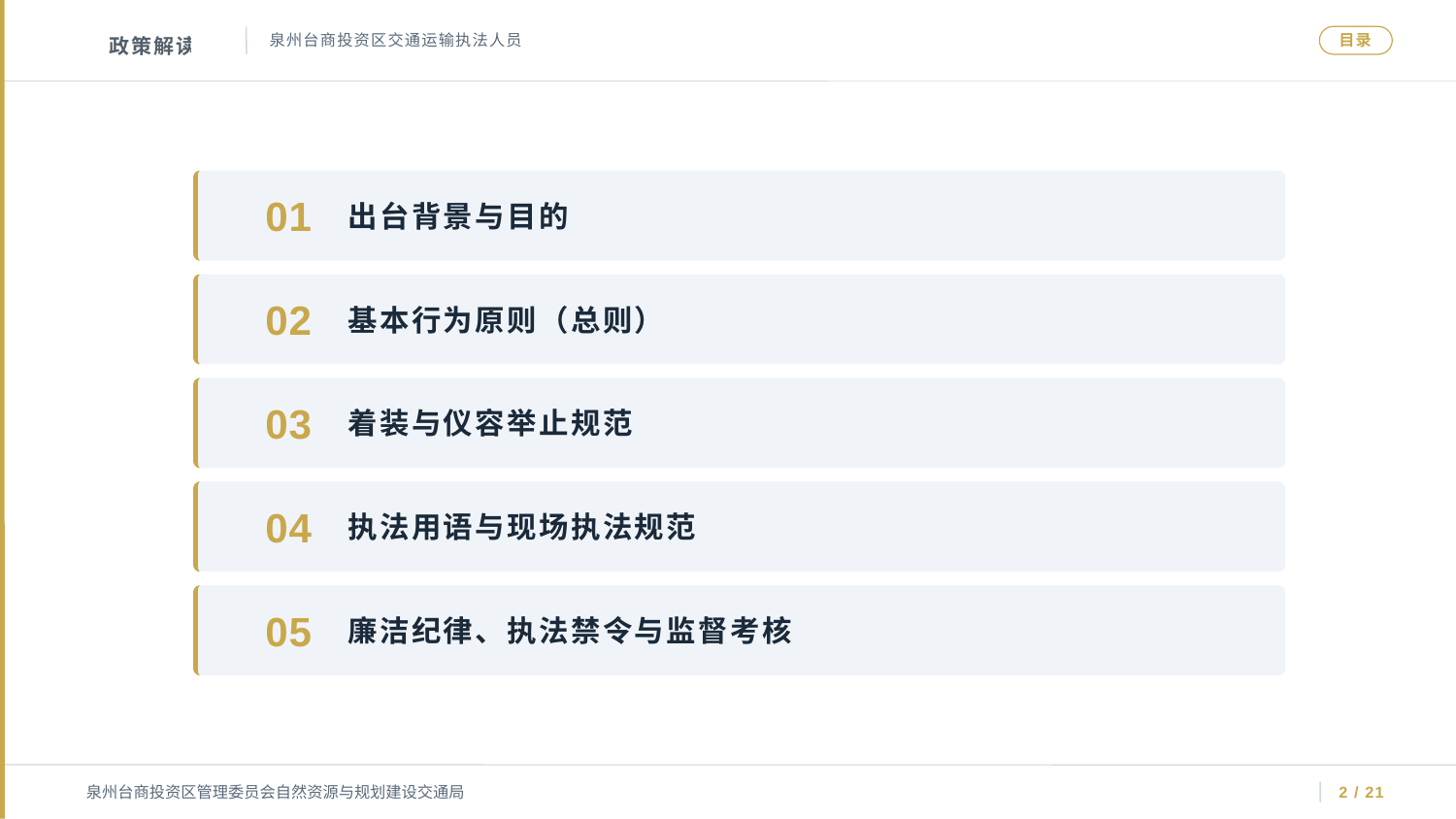

泉州台商投资区交通运输执法人员
目录
政策解读

01
出台背景与目的

02
基本行为原则（总则）

03
着装与仪容举止规范

04
执法用语与现场执法规范

05
廉洁纪律、执法禁令与监督考核

泉州台商投资区管理委员会自然资源与规划建设交通局
2 / 21